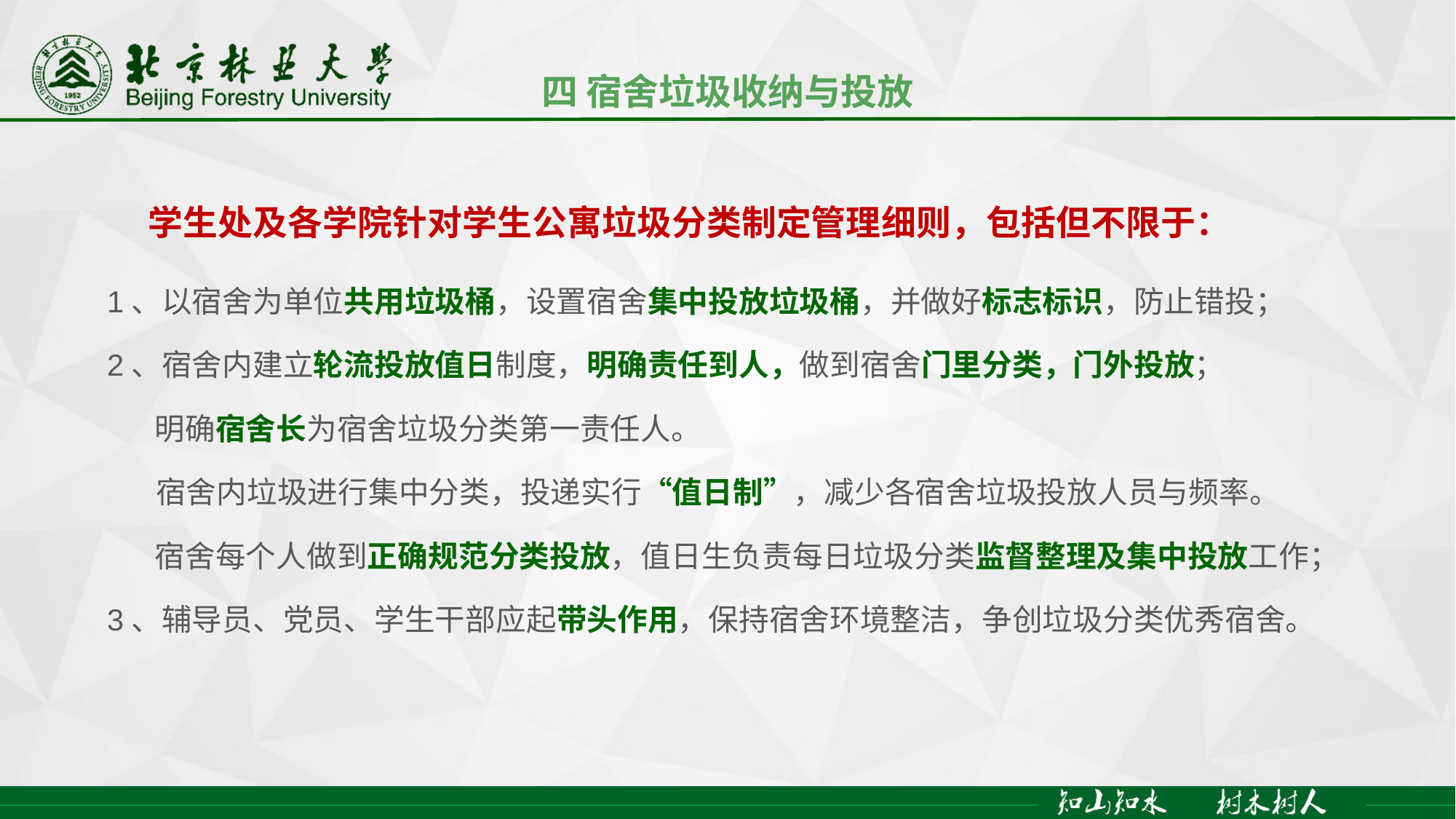

四 宿舍垃圾收纳与投放

     学生处及各学院针对学生公寓垃圾分类制定管理细则，包括但不限于：
1、以宿舍为单位共用垃圾桶，设置宿舍集中投放垃圾桶，并做好标志标识，防止错投；
2、宿舍内建立轮流投放值日制度，明确责任到人，做到宿舍门里分类，门外投放；
      明确宿舍长为宿舍垃圾分类第一责任人。
      宿舍内垃圾进行集中分类，投递实行“值日制”，减少各宿舍垃圾投放人员与频率。
      宿舍每个人做到正确规范分类投放，值日生负责每日垃圾分类监督整理及集中投放工作；
3、辅导员、党员、学生干部应起带头作用，保持宿舍环境整洁，争创垃圾分类优秀宿舍。